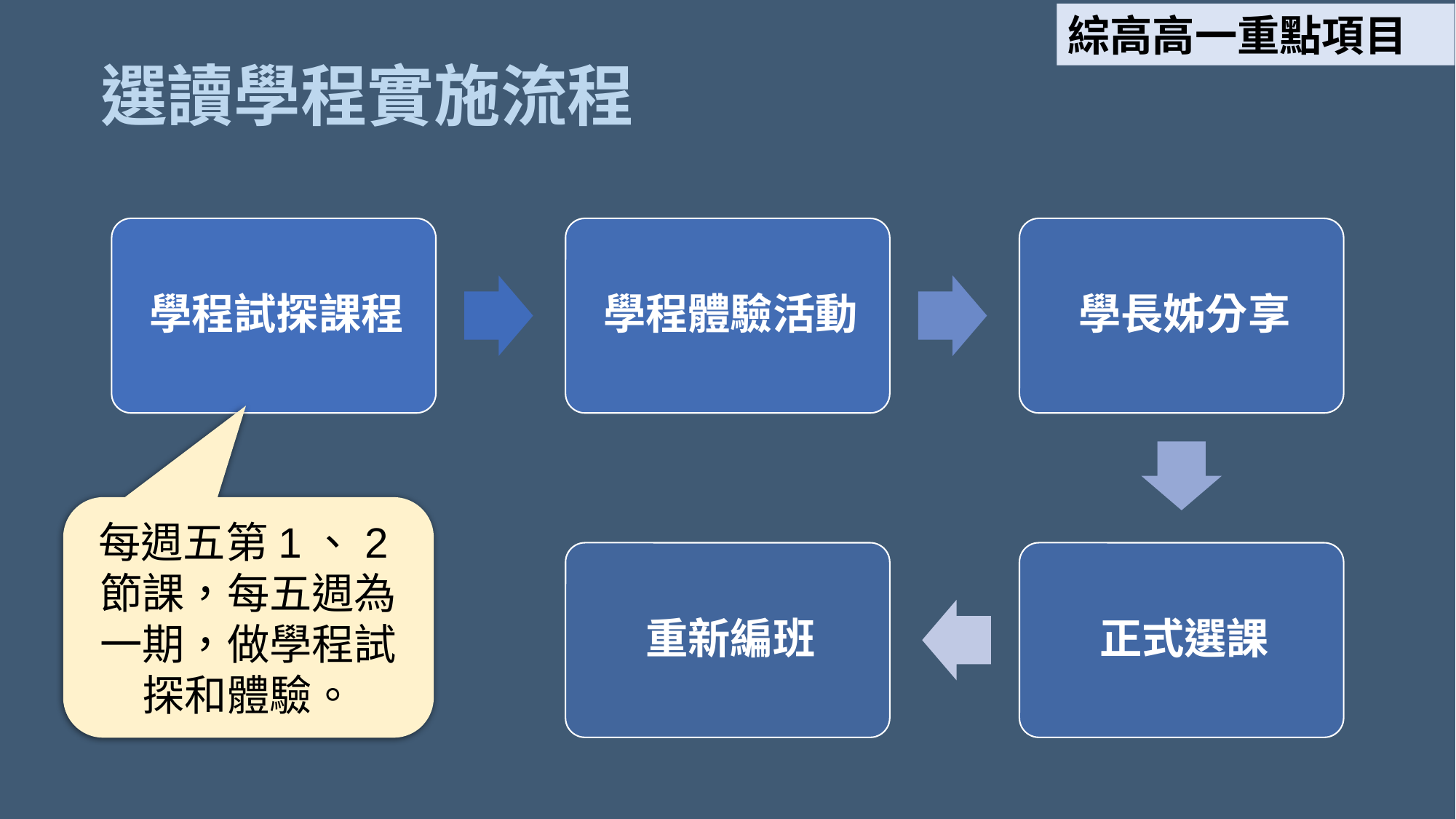

綜高高一重點項目
選讀學程實施流程
學程試探課程

學程體驗活動

學長姊分享

正式選課

重新編班
每週五第1、2節課，每五週為一期，做學程試探和體驗。